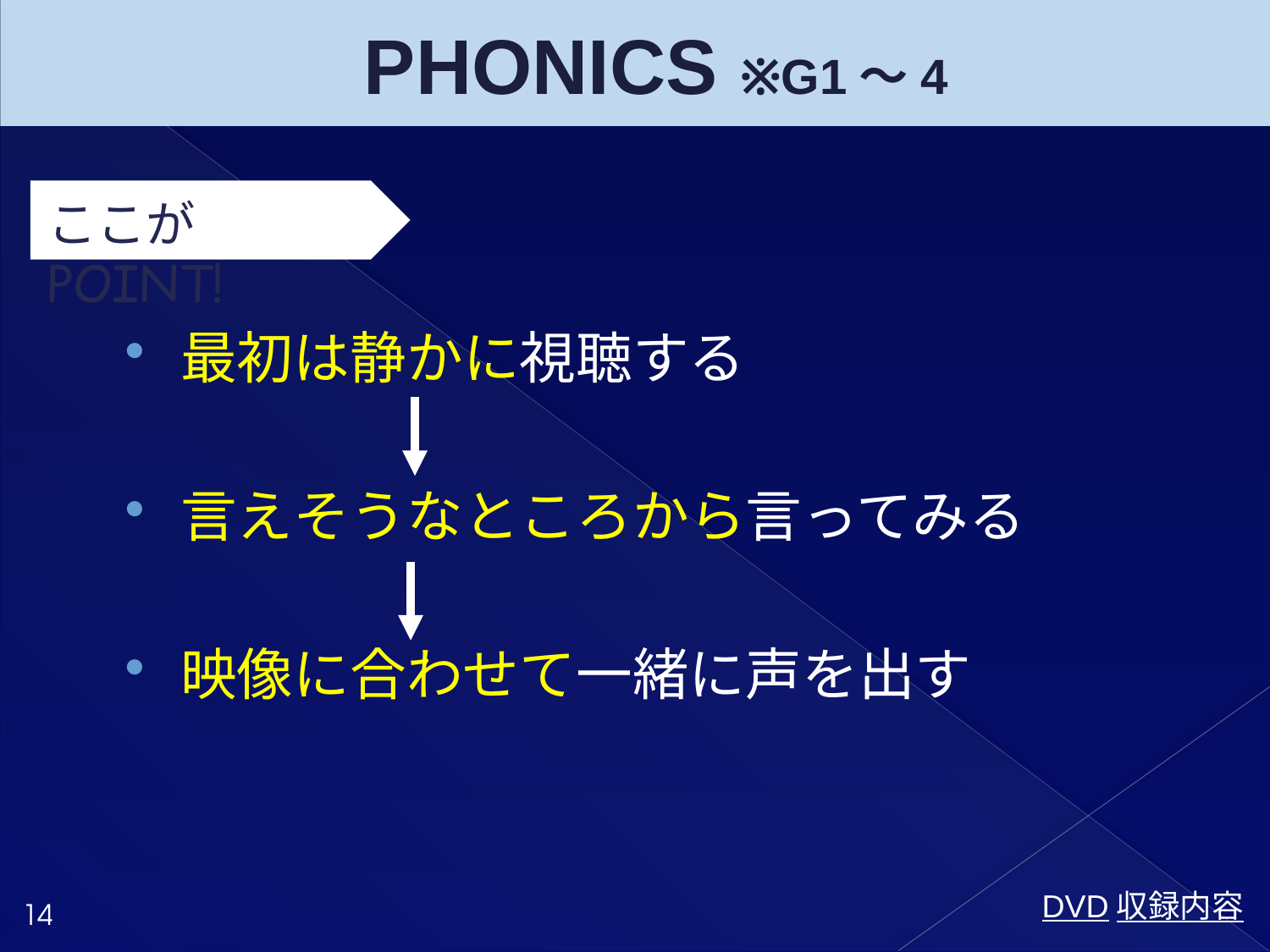

# PHONICS ※G1～4

ここがPOINT!
最初は静かに視聴する

言えそうなところから言ってみる

映像に合わせて一緒に声を出す
DVD収録内容
14